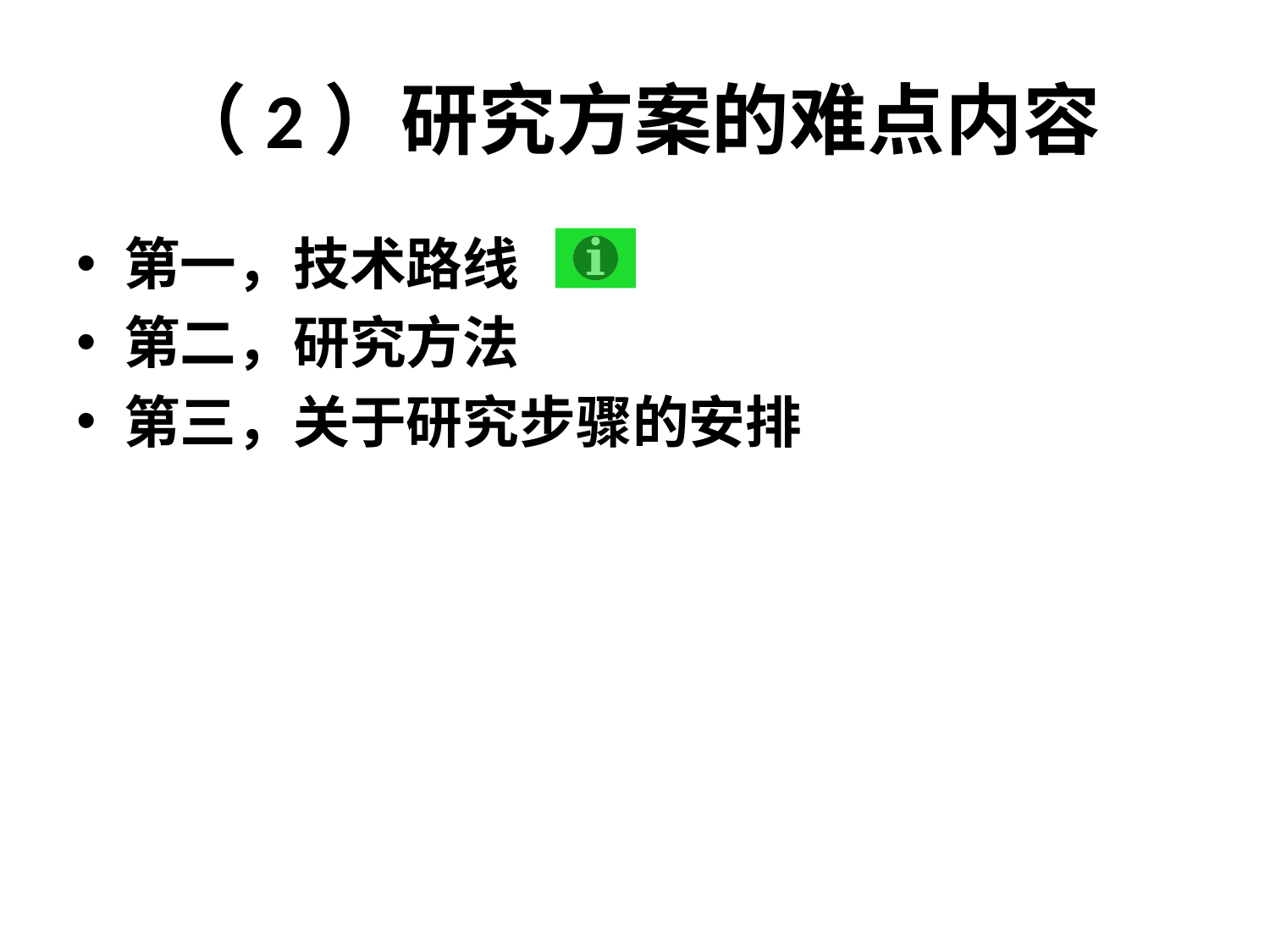

# （2）研究方案的难点内容
第一，技术路线
第二，研究方法
第三，关于研究步骤的安排